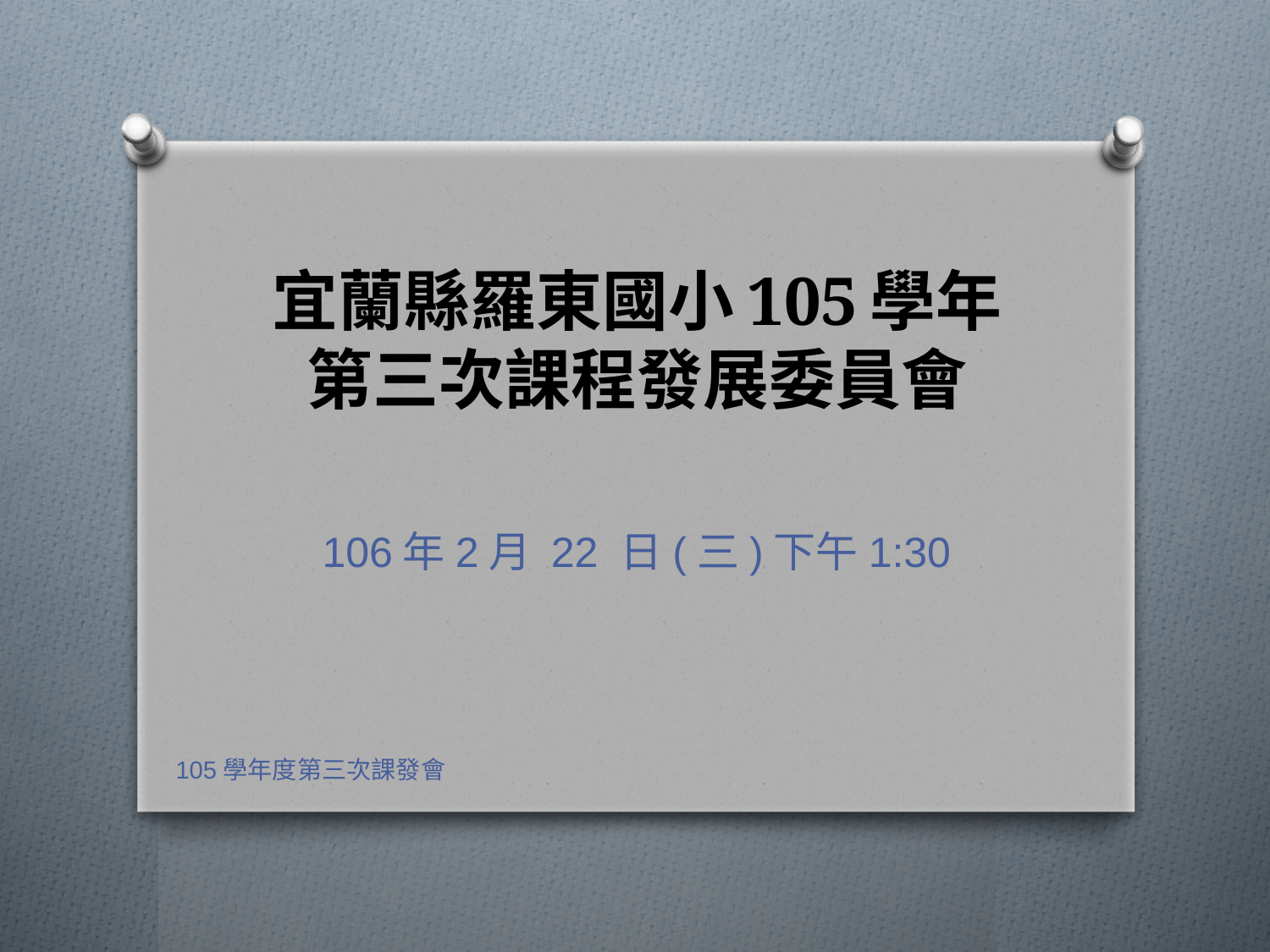

# 宜蘭縣羅東國小105學年第三次課程發展委員會
106年2月 22 日(三)下午1:30
105學年度第三次課發會